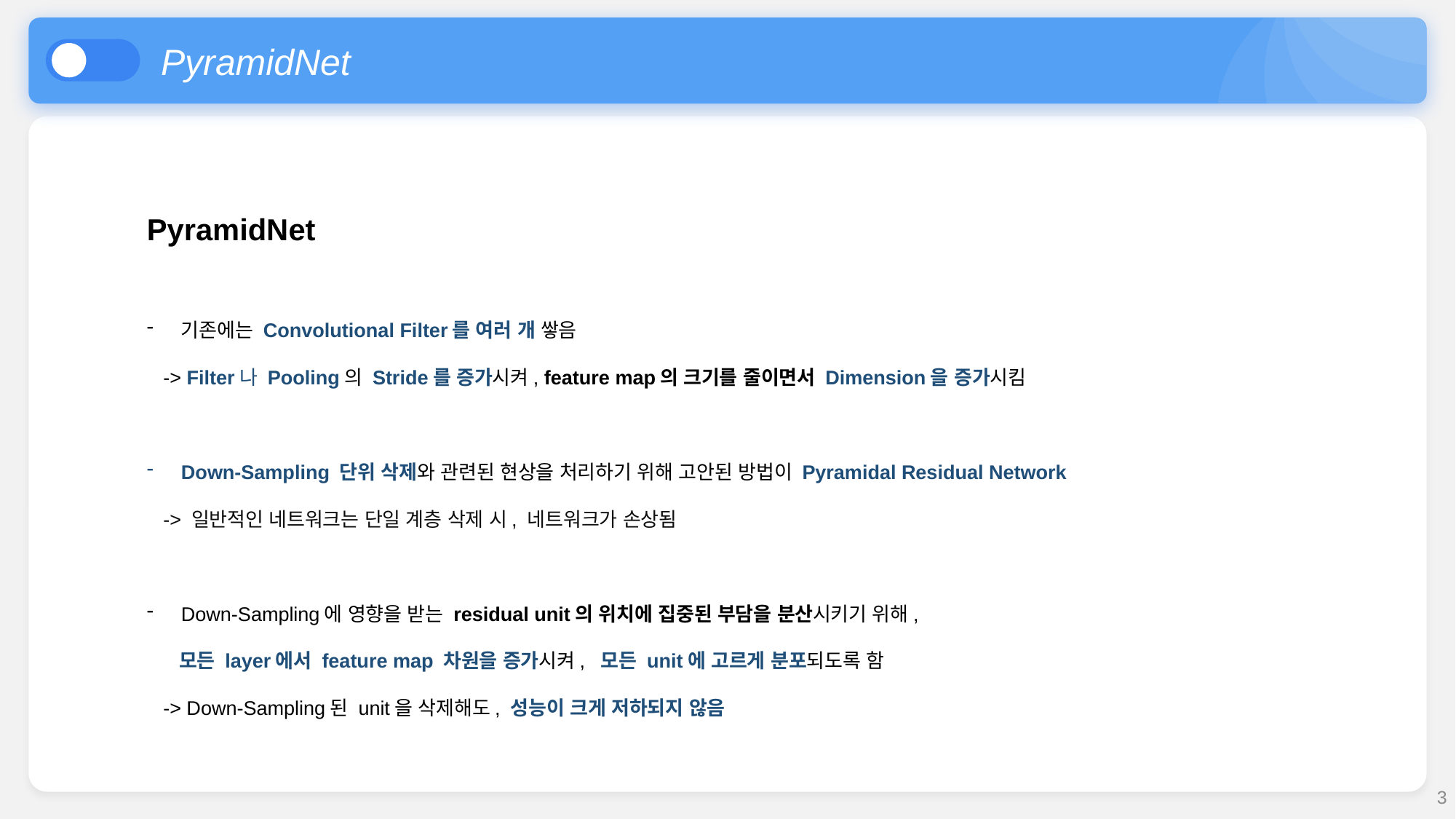

PyramidNet

PyramidNet

기존에는 Convolutional Filter를 여러 개 쌓음
   -> Filter나 Pooling의 Stride를 증가시켜, feature map의 크기를 줄이면서 Dimension을 증가시킴

Down-Sampling 단위 삭제와 관련된 현상을 처리하기 위해 고안된 방법이 Pyramidal Residual Network
   -> 일반적인 네트워크는 단일 계층 삭제 시, 네트워크가 손상됨

Down-Sampling에 영향을 받는 residual unit의 위치에 집중된 부담을 분산시키기 위해,
     모든 layer에서 feature map 차원을 증가시켜,  모든 unit에 고르게 분포되도록 함
   -> Down-Sampling된 unit을 삭제해도, 성능이 크게 저하되지 않음

3